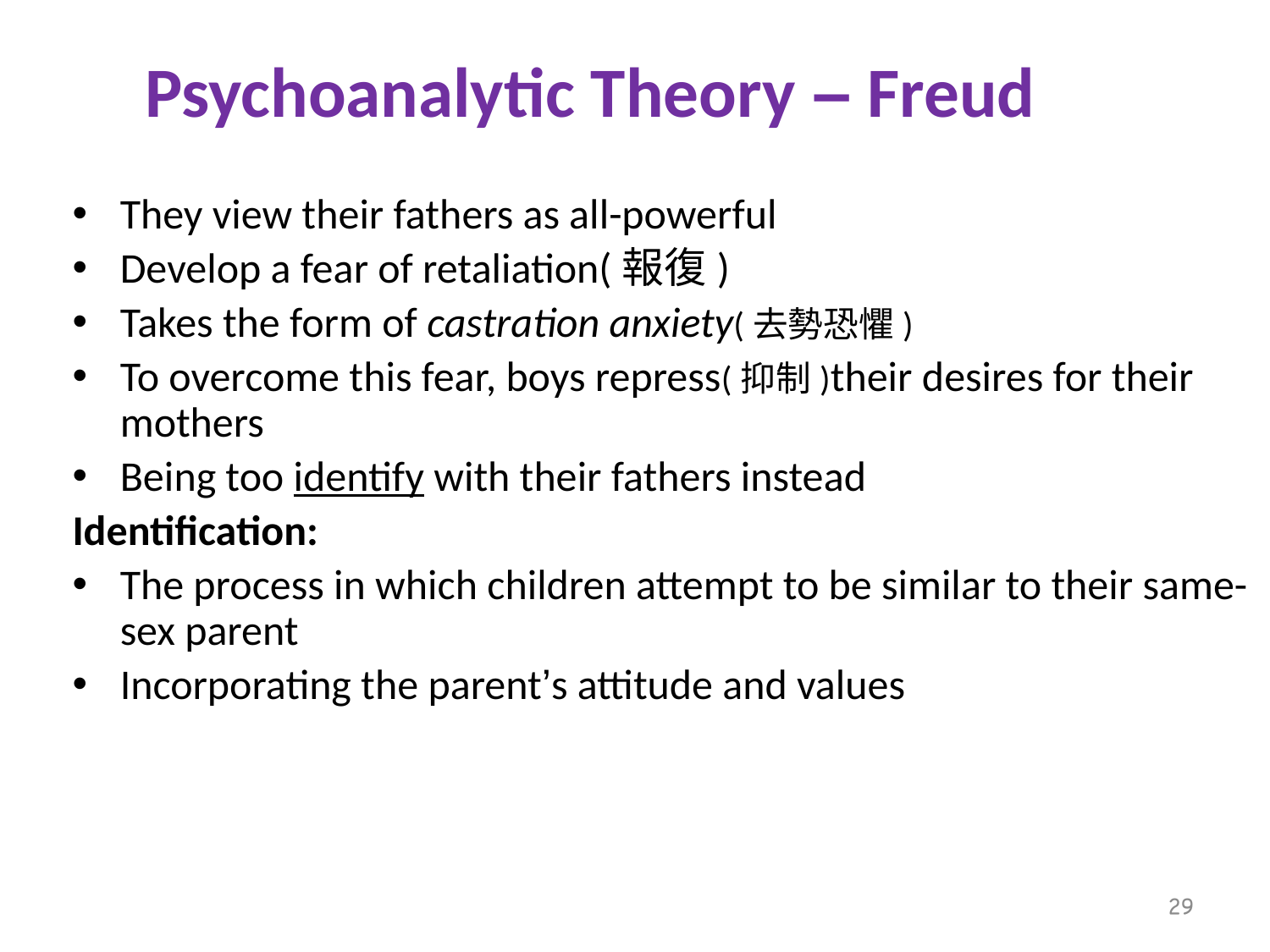

# Psychoanalytic Theory – Freud
They view their fathers as all-powerful
Develop a fear of retaliation(報復)
Takes the form of castration anxiety(去勢恐懼)
To overcome this fear, boys repress(抑制)their desires for their mothers
Being too identify with their fathers instead
Identification:
The process in which children attempt to be similar to their same-sex parent
Incorporating the parent’s attitude and values
29